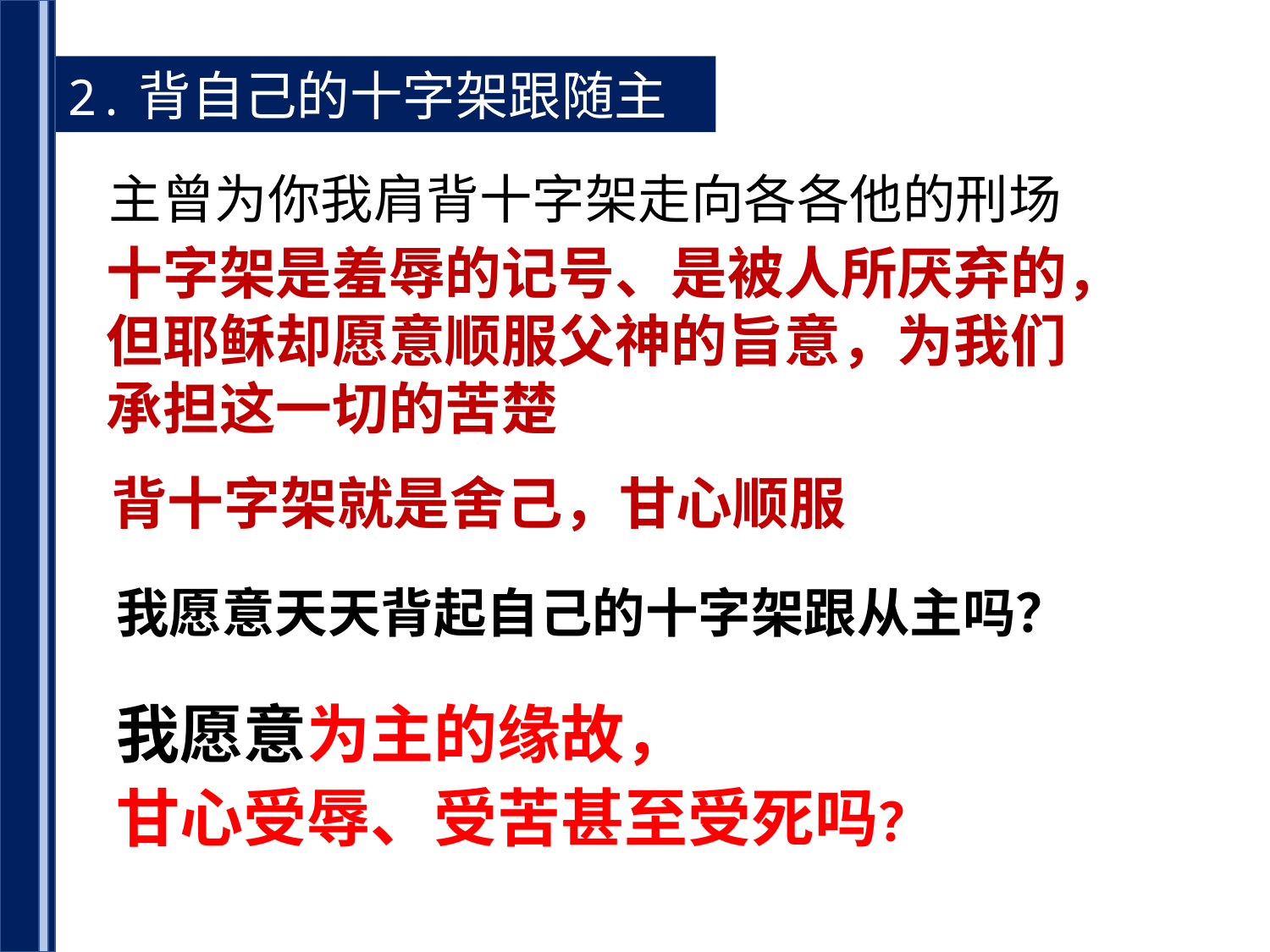

2.背自己的十字架跟随主
主曾为你我肩背十字架走向各各他的刑场
十字架是羞辱的记号、是被人所厌弃的，
但耶稣却愿意顺服父神的旨意，为我们承担这一切的苦楚
背十字架就是舍己，甘心顺服
我愿意天天背起自己的十字架跟从主吗？
我愿意为主的缘故，
甘心受辱、受苦甚至受死吗？